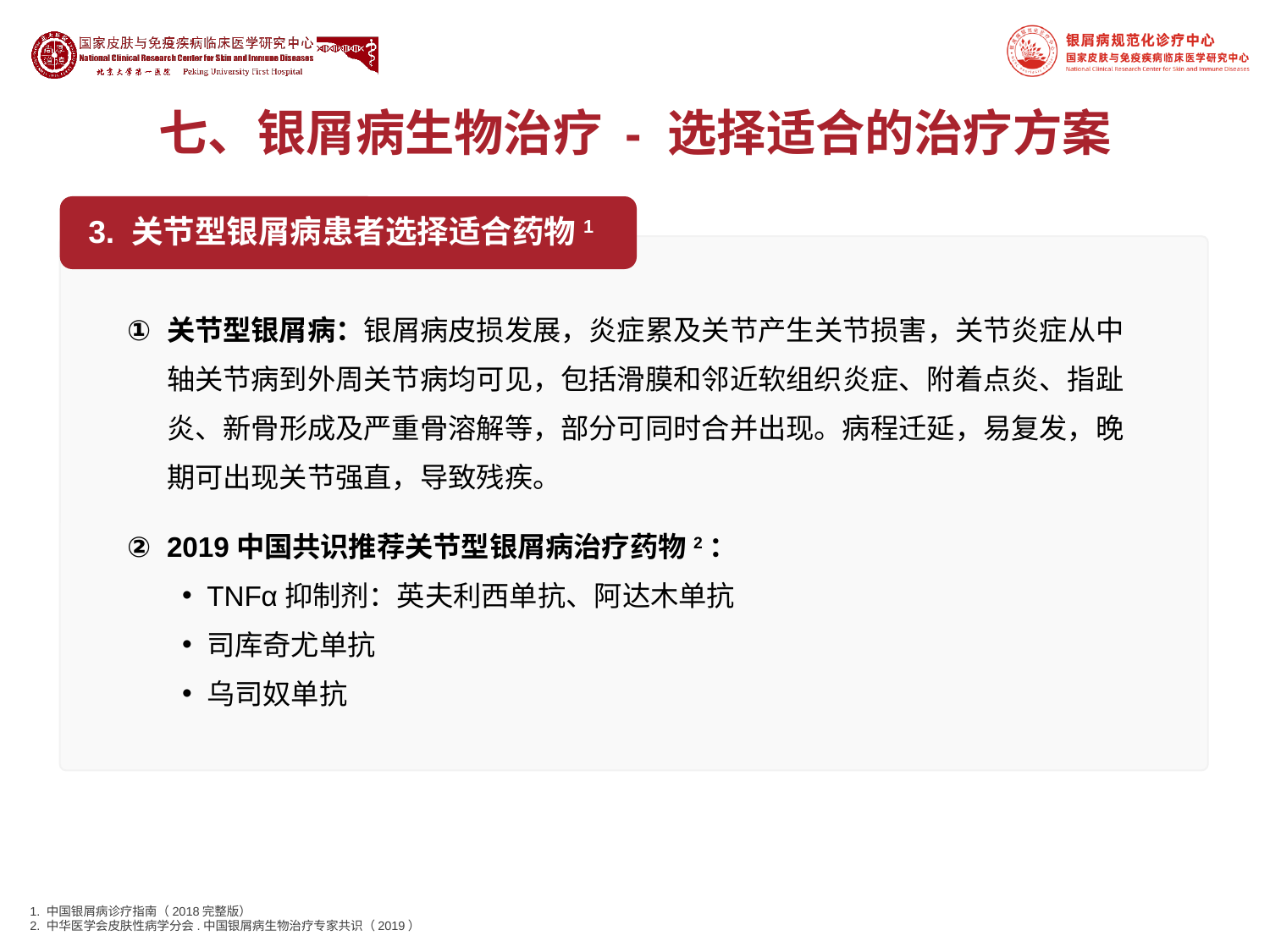

# 七、银屑病生物治疗 - 选择适合的治疗方案
3. 关节型银屑病患者选择适合药物1

关节型银屑病：银屑病皮损发展，炎症累及关节产生关节损害，关节炎症从中轴关节病到外周关节病均可见，包括滑膜和邻近软组织炎症、附着点炎、指趾炎、新骨形成及严重骨溶解等，部分可同时合并出现。病程迁延，易复发，晚期可出现关节强直，导致残疾。
2019中国共识推荐关节型银屑病治疗药物2：
TNFα抑制剂：英夫利西单抗、阿达木单抗
司库奇尤单抗
乌司奴单抗
1. 中国银屑病诊疗指南（2018完整版）
2. 中华医学会皮肤性病学分会.中国银屑病生物治疗专家共识（2019）